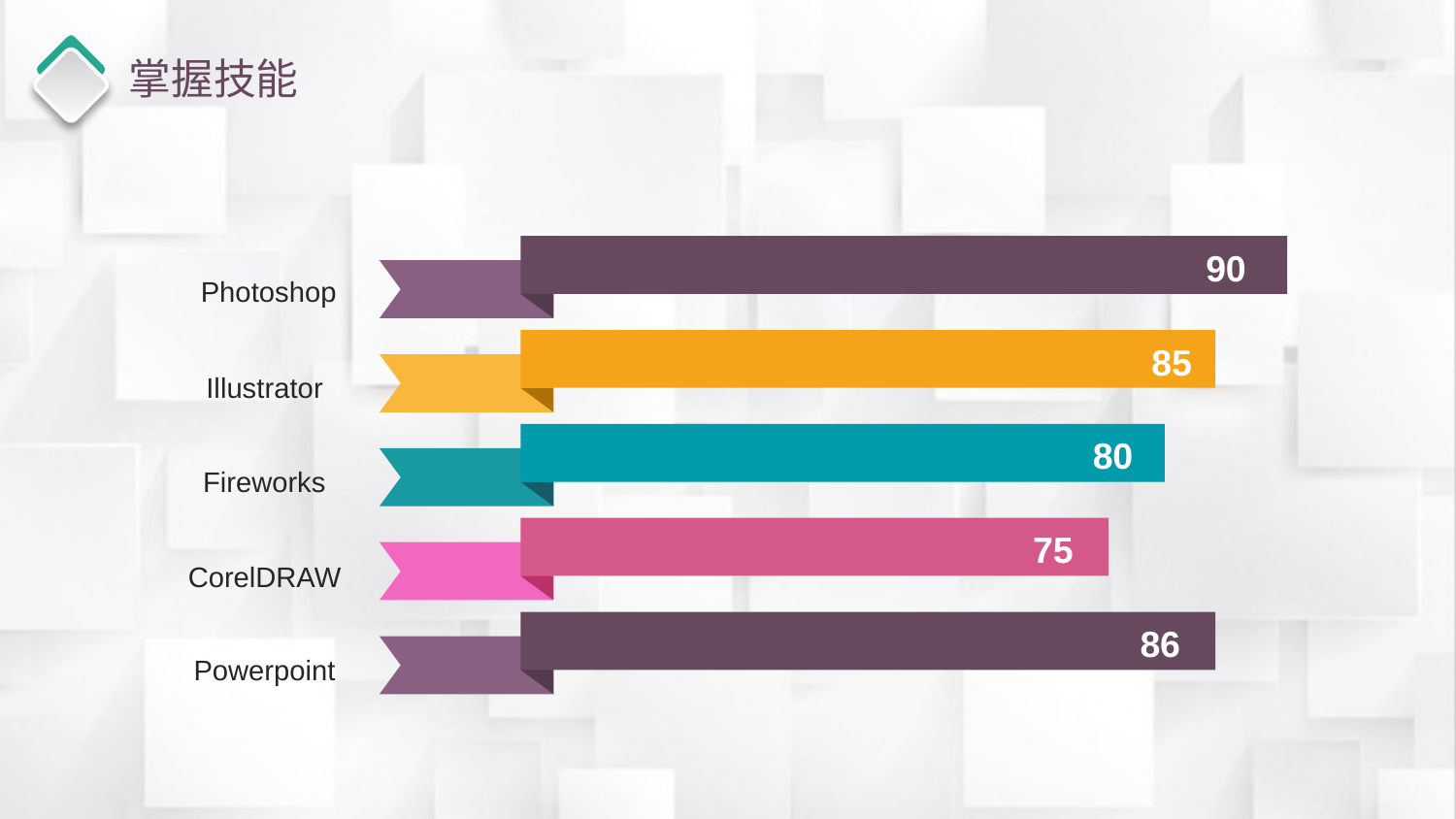

掌握技能

90
 Photoshop

85

Illustrator

80

Fireworks

75

CorelDRAW

86

Powerpoint